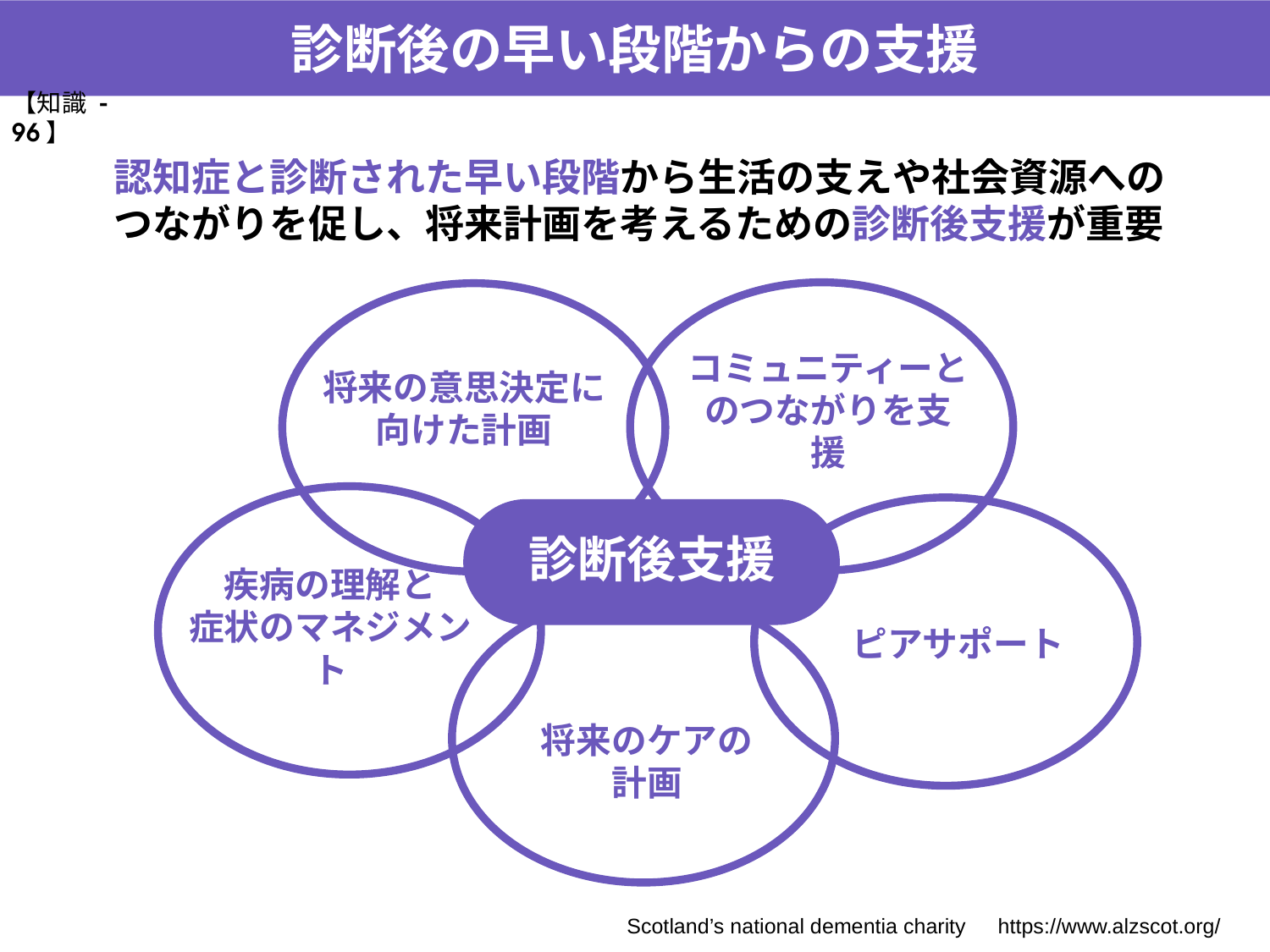

診断後の早い段階からの支援
【知識 -96】
認知症と診断された早い段階から生活の支えや社会資源へのつながりを促し、将来計画を考えるための診断後支援が重要

コミュニティーとのつながりを支援
将来の意思決定に向けた計画
診断後支援

疾病の理解と
症状のマネジメント

ピアサポート
将来のケアの計画
Scotland’s national dementia charity　https://www.alzscot.org/